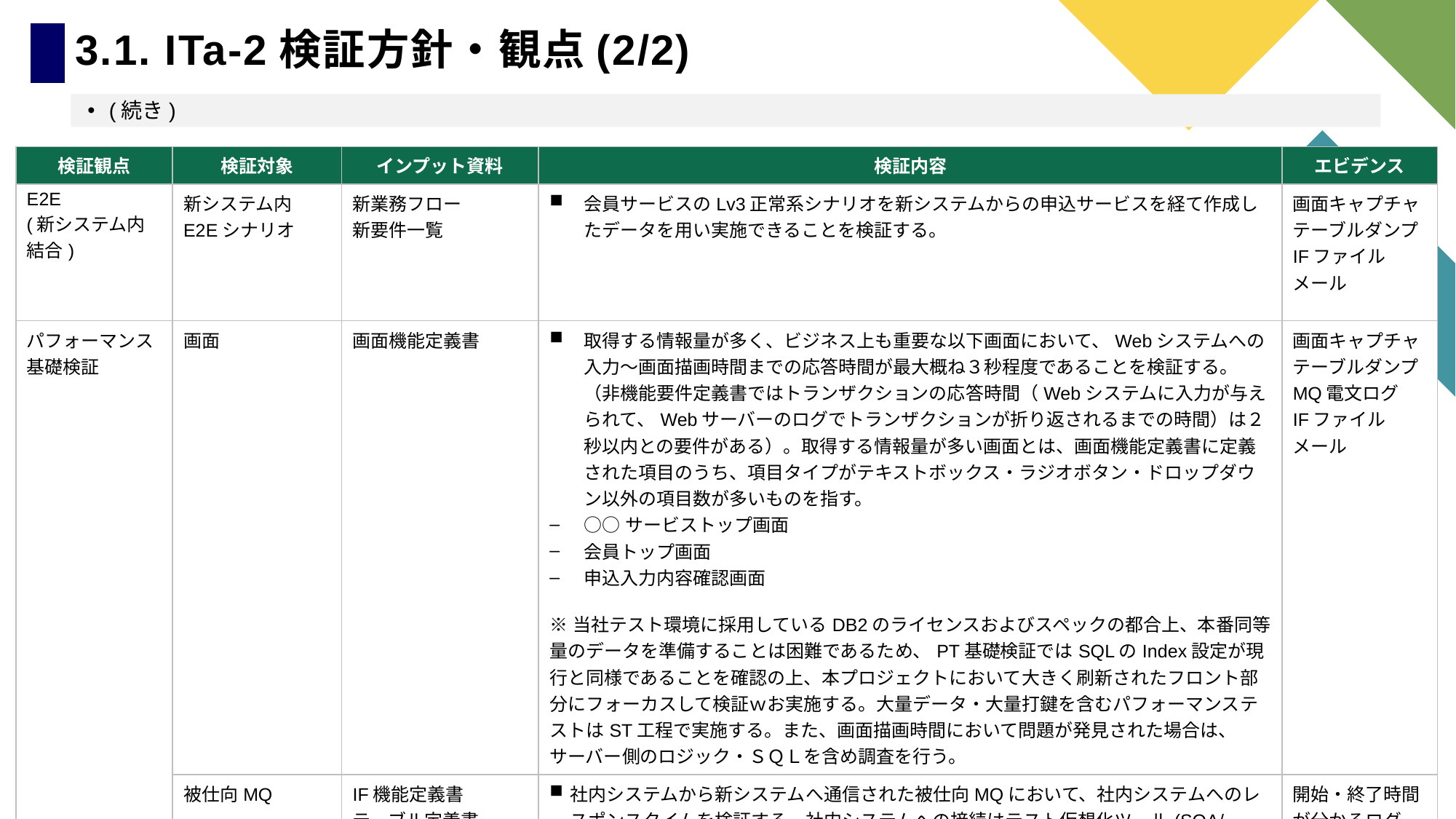

# 3.1. ITa-2検証方針・観点(2/2)
(続き)
| 検証観点 | 検証対象 | インプット資料 | 検証内容 | エビデンス |
| --- | --- | --- | --- | --- |
| E2E (新システム内結合) | 新システム内E2Eシナリオ | 新業務フロー 新要件一覧 | 会員サービスのLv3正常系シナリオを新システムからの申込サービスを経て作成したデータを用い実施できることを検証する。 | 画面キャプチャ テーブルダンプ IFファイル メール |
| パフォーマンス基礎検証 | 画面 | 画面機能定義書 | 取得する情報量が多く、ビジネス上も重要な以下画面において、Webシステムへの入力～画面描画時間までの応答時間が最大概ね３秒程度であることを検証する。（非機能要件定義書ではトランザクションの応答時間（Webシステムに入力が与えられて、Webサーバーのログでトランザクションが折り返されるまでの時間）は２秒以内との要件がある）。取得する情報量が多い画面とは、画面機能定義書に定義された項目のうち、項目タイプがテキストボックス・ラジオボタン・ドロップダウン以外の項目数が多いものを指す。 ○○サービストップ画面 会員トップ画面 申込入力内容確認画面 ※当社テスト環境に採用しているDB2のライセンスおよびスペックの都合上、本番同等量のデータを準備することは困難であるため、PT基礎検証ではSQLのIndex設定が現行と同様であることを確認の上、本プロジェクトにおいて大きく刷新されたフロント部分にフォーカスして検証ｗお実施する。大量データ・大量打鍵を含むパフォーマンステストはST工程で実施する。また、画面描画時間において問題が発見された場合は、サーバー側のロジック・ＳＱＬを含め調査を行う。 | 画面キャプチャ テーブルダンプ MQ電文ログ IFファイル メール |
|  | 被仕向MQ | IF機能定義書 テーブル定義書 汎用コード一覧 | 社内システムから新システムへ通信された被仕向MQにおいて、社内システムへのレスポンスタイムを検証する。社内システムへの接続はテスト仮想化ツール(SOA/Virtualize)を利用する。 | 開始・終了時間が分かるログ |